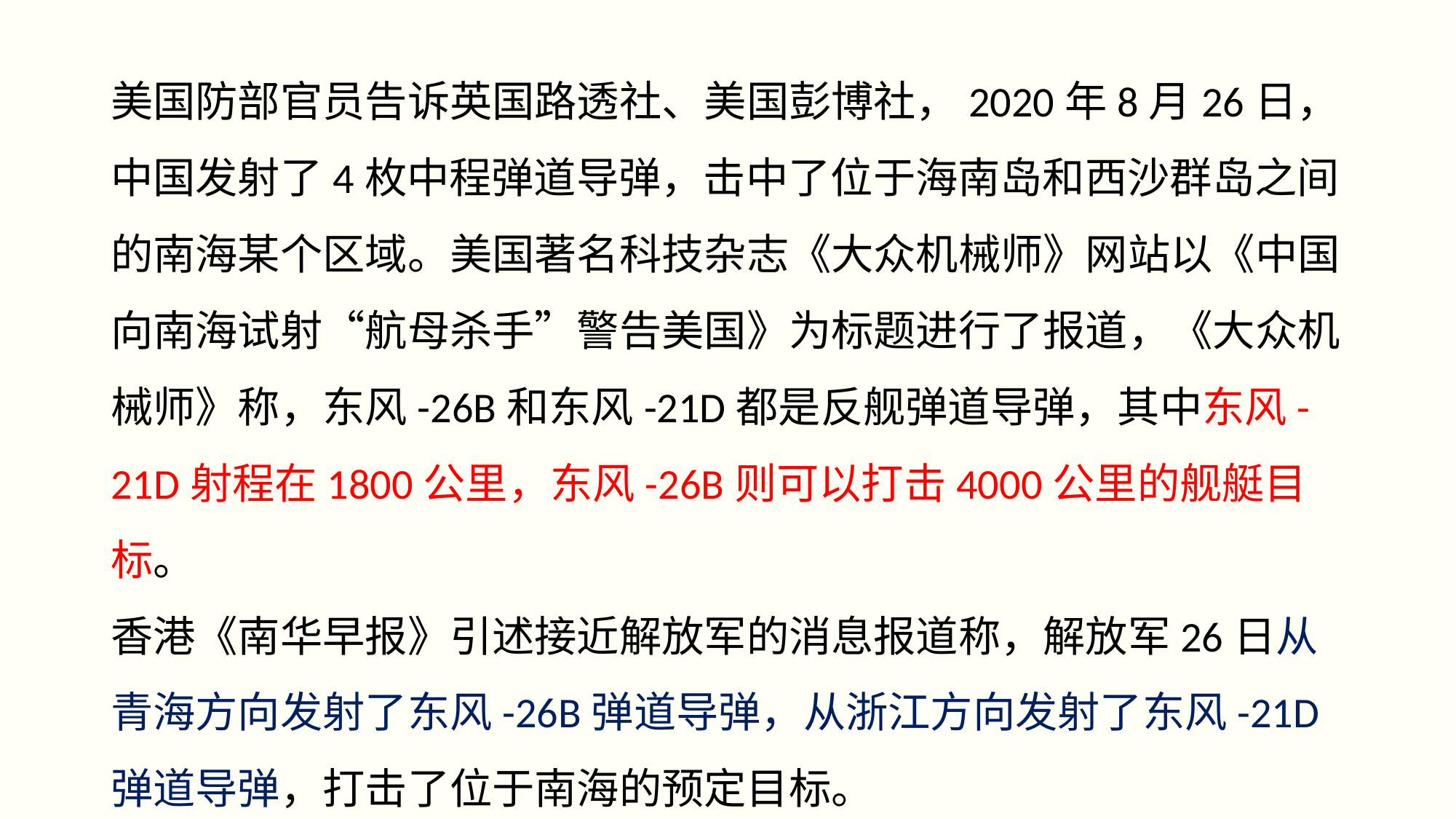

# 美国防部官员告诉英国路透社、美国彭博社，2020年8月26日，中国发射了4枚中程弹道导弹，击中了位于海南岛和西沙群岛之间的南海某个区域。美国著名科技杂志《大众机械师》网站以《中国向南海试射“航母杀手”警告美国》为标题进行了报道，《大众机械师》称，东风-26B和东风-21D都是反舰弹道导弹，其中东风-21D射程在1800公里，东风-26B则可以打击4000公里的舰艇目标。 香港《南华早报》引述接近解放军的消息报道称，解放军26日从青海方向发射了东风-26B弹道导弹，从浙江方向发射了东风-21D弹道导弹，打击了位于南海的预定目标。